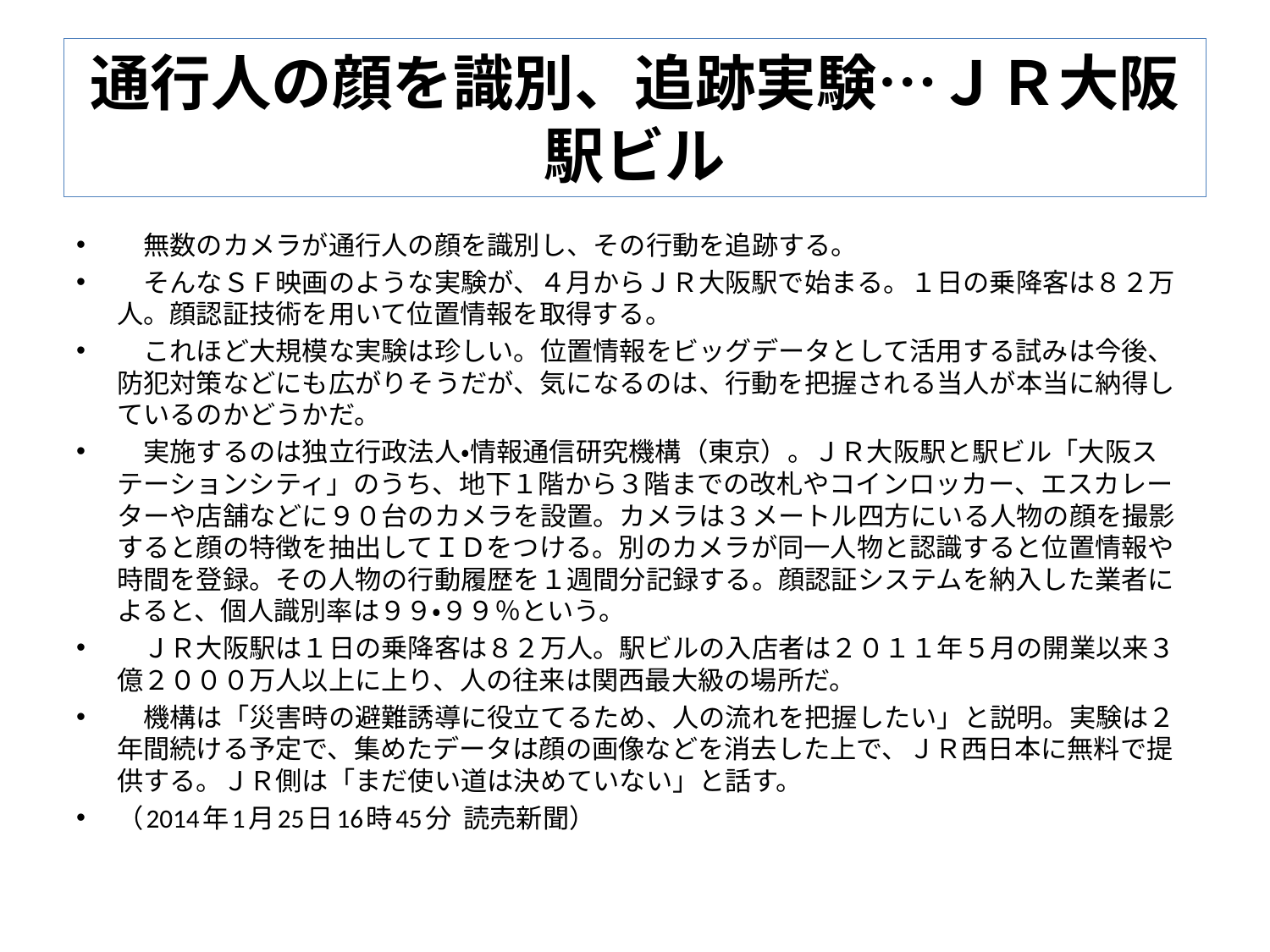

# 通行人の顔を識別、追跡実験…ＪＲ大阪駅ビル
　無数のカメラが通行人の顔を識別し、その行動を追跡する。
　そんなＳＦ映画のような実験が、４月からＪＲ大阪駅で始まる。１日の乗降客は８２万人。顔認証技術を用いて位置情報を取得する。
　これほど大規模な実験は珍しい。位置情報をビッグデータとして活用する試みは今後、防犯対策などにも広がりそうだが、気になるのは、行動を把握される当人が本当に納得しているのかどうかだ。
　実施するのは独立行政法人・情報通信研究機構（東京）。ＪＲ大阪駅と駅ビル「大阪ステーションシティ」のうち、地下１階から３階までの改札やコインロッカー、エスカレーターや店舗などに９０台のカメラを設置。カメラは３メートル四方にいる人物の顔を撮影すると顔の特徴を抽出してＩＤをつける。別のカメラが同一人物と認識すると位置情報や時間を登録。その人物の行動履歴を１週間分記録する。顔認証システムを納入した業者によると、個人識別率は９９・９９％という。
　ＪＲ大阪駅は１日の乗降客は８２万人。駅ビルの入店者は２０１１年５月の開業以来３億２０００万人以上に上り、人の往来は関西最大級の場所だ。
　機構は「災害時の避難誘導に役立てるため、人の流れを把握したい」と説明。実験は２年間続ける予定で、集めたデータは顔の画像などを消去した上で、ＪＲ西日本に無料で提供する。ＪＲ側は「まだ使い道は決めていない」と話す。
（2014年1月25日16時45分  読売新聞）